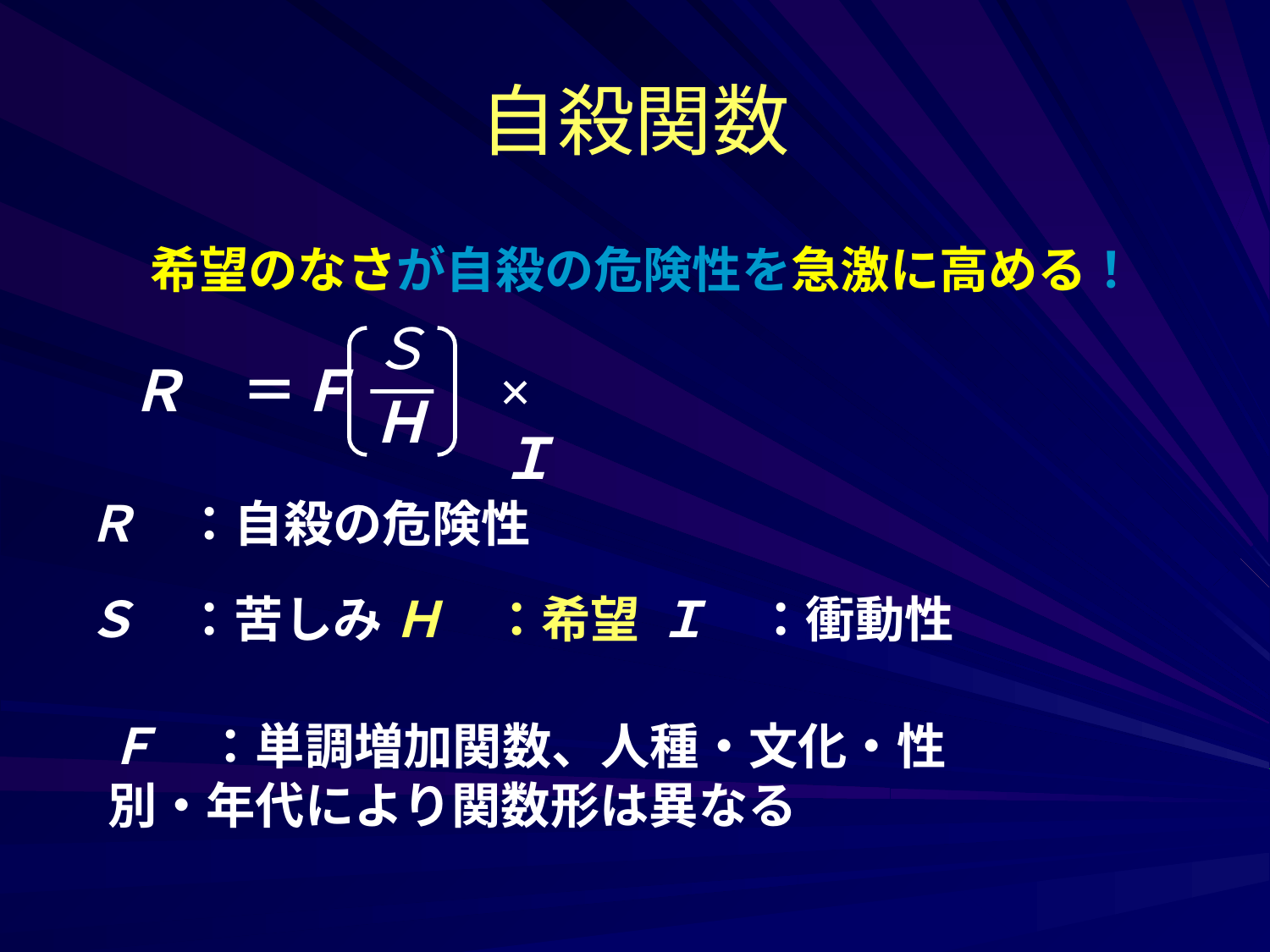

# 自殺関数
希望のなさが自殺の危険性を急激に高める！
Ｓ

Ｒ　＝
Ｆ
×Ｉ
Ｈ

Ｒ　：自殺の危険性
Ｓ　：苦しみ
Ｈ　：希望
Ｉ　：衝動性
Ｆ　：単調増加関数、人種・文化・性別・年代により関数形は異なる